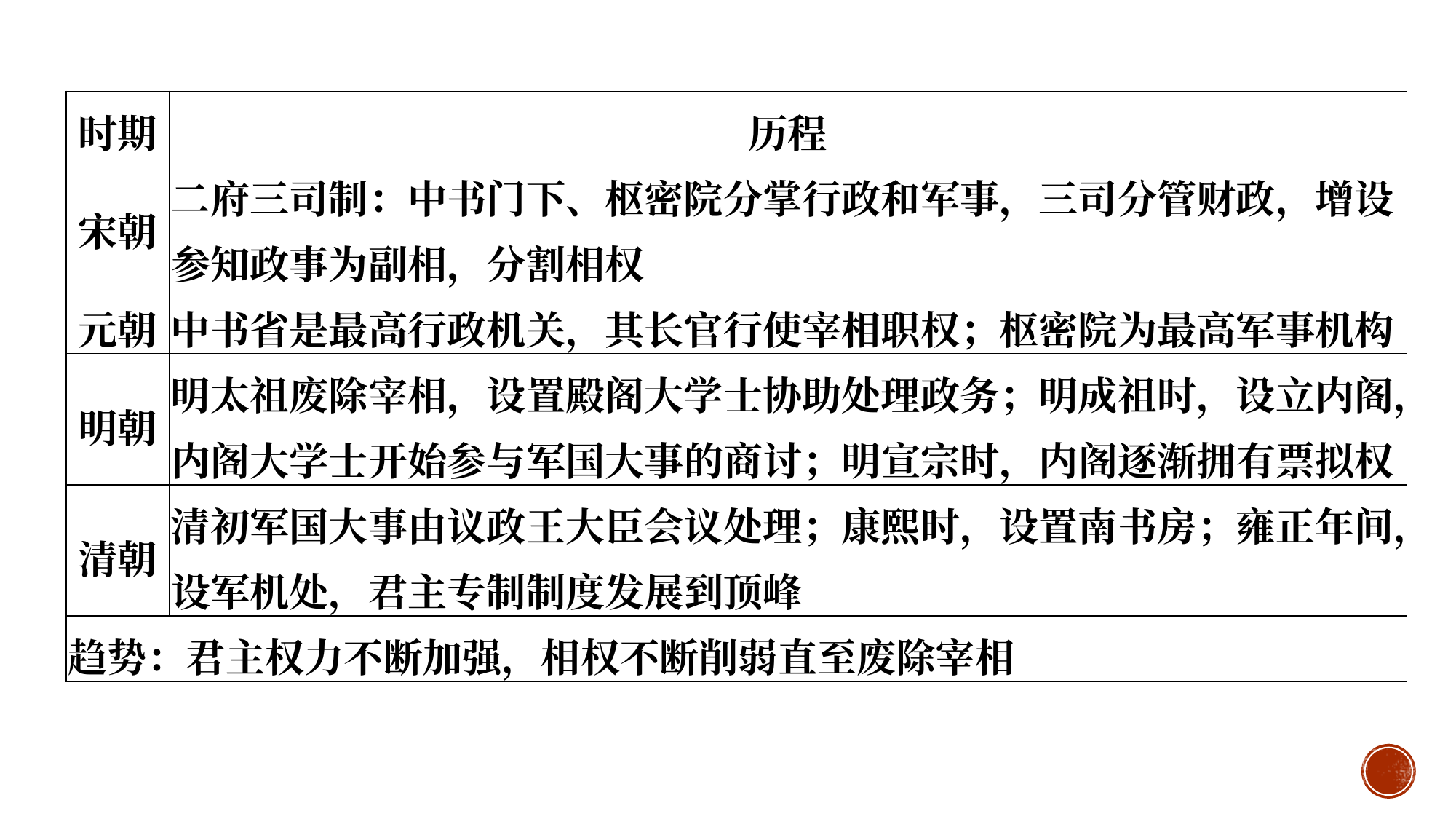

#
| 时期 | 历程 |
| --- | --- |
| 宋朝 | 二府三司制：中书门下、枢密院分掌行政和军事，三司分管财政，增设参知政事为副相，分割相权 |
| 元朝 | 中书省是最高行政机关，其长官行使宰相职权；枢密院为最高军事机构 |
| 明朝 | 明太祖废除宰相，设置殿阁大学士协助处理政务；明成祖时，设立内阁，内阁大学士开始参与军国大事的商讨；明宣宗时，内阁逐渐拥有票拟权 |
| 清朝 | 清初军国大事由议政王大臣会议处理；康熙时，设置南书房；雍正年间，设军机处，君主专制制度发展到顶峰 |
| 趋势：君主权力不断加强，相权不断削弱直至废除宰相 |  |